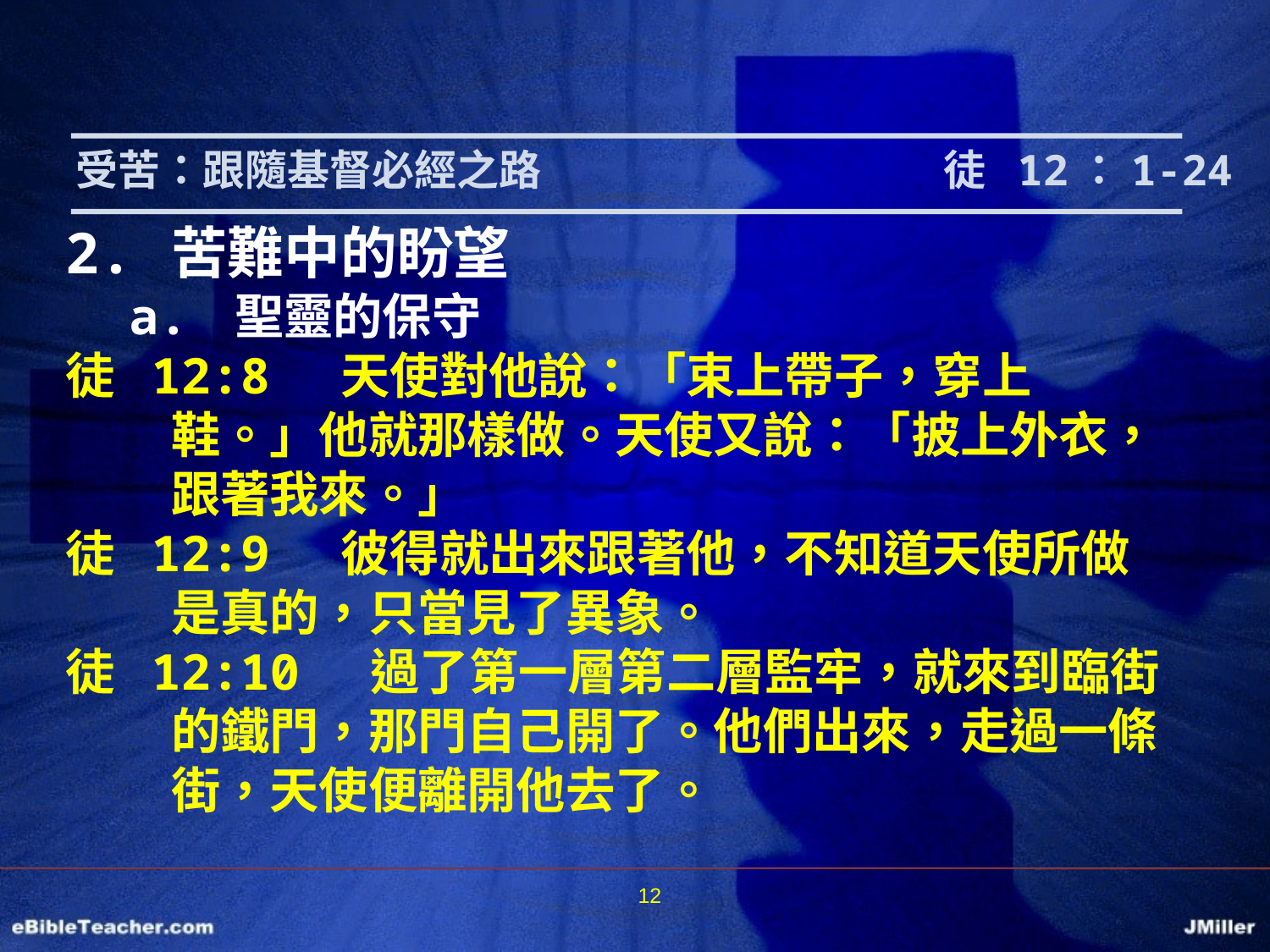

受苦：跟隨基督必經之路			     徒 12：1-24
2.	苦難中的盼望
a.	聖靈的保守
徒 12:8  天使對他說：「束上帶子，穿上鞋。」他就那樣做。天使又說：「披上外衣，跟著我來。」
徒 12:9  彼得就出來跟著他，不知道天使所做是真的，只當見了異象。
徒 12:10  過了第一層第二層監牢，就來到臨街的鐵門，那門自己開了。他們出來，走過一條街，天使便離開他去了。